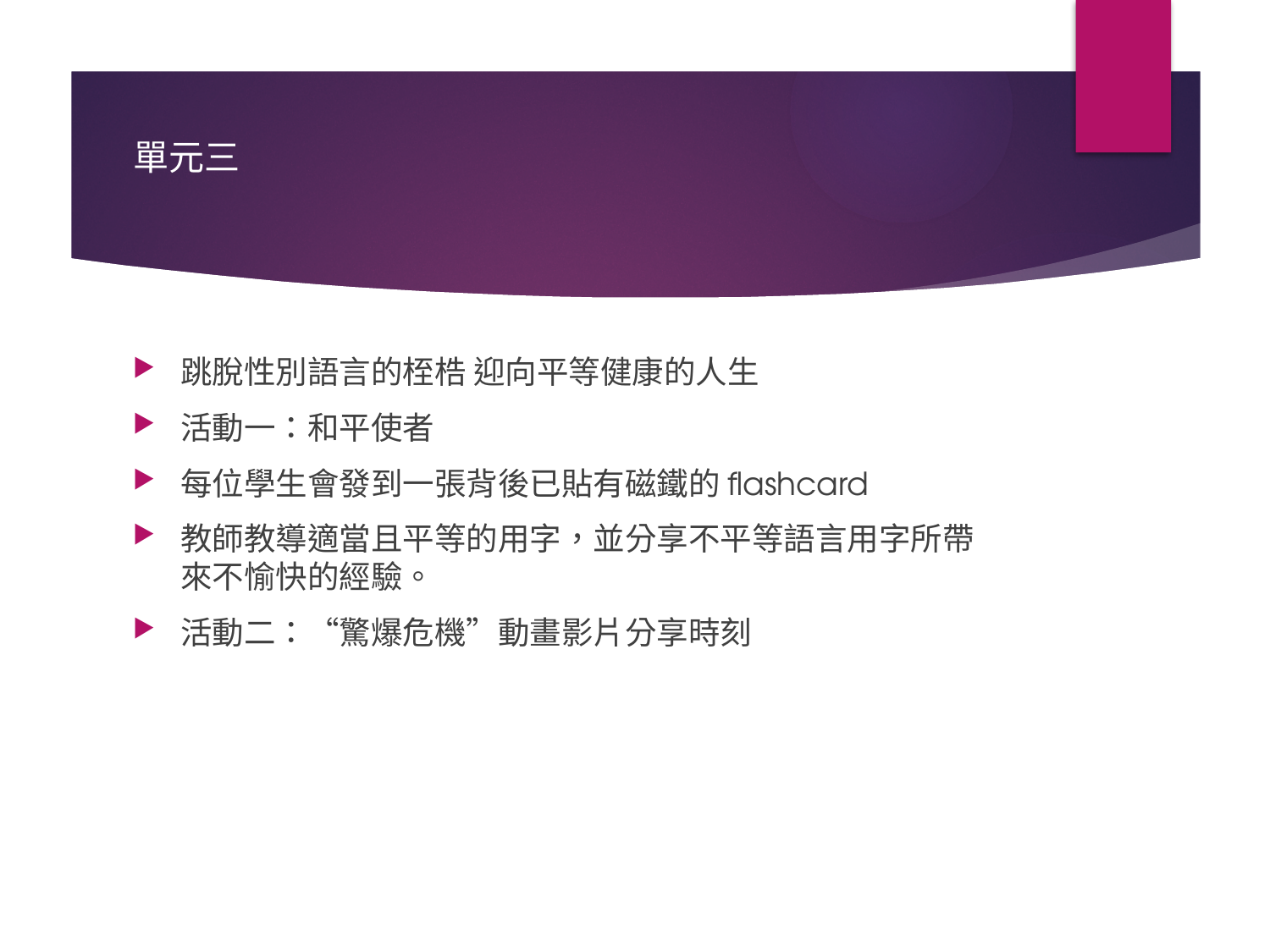

# 單元三
跳脫性別語言的桎梏 迎向平等健康的人生
活動一：和平使者
每位學生會發到一張背後已貼有磁鐵的flashcard
教師教導適當且平等的用字，並分享不平等語言用字所帶來不愉快的經驗。
活動二：“驚爆危機”動畫影片分享時刻